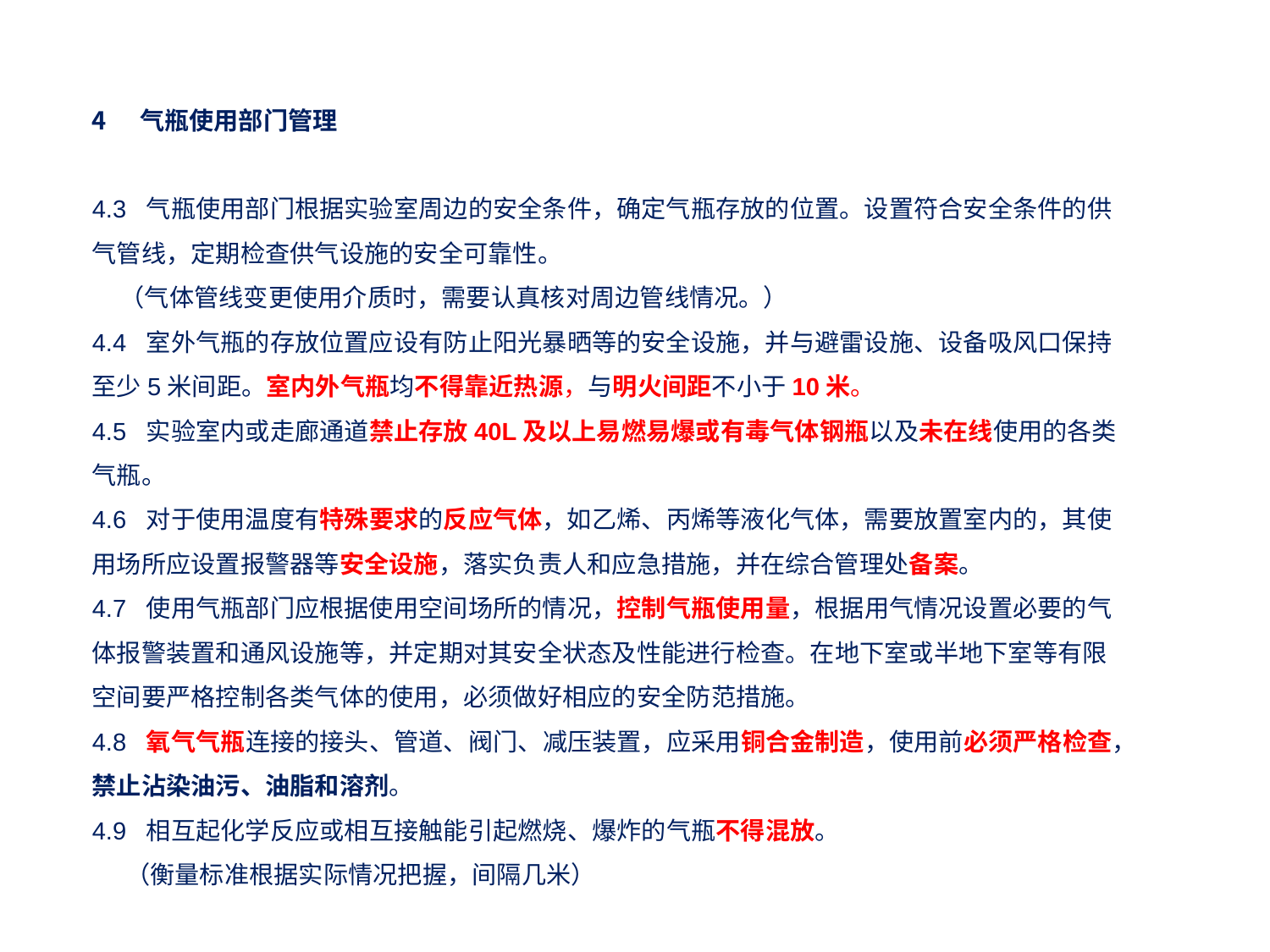

气瓶使用部门管理

4.3  气瓶使用部门根据实验室周边的安全条件，确定气瓶存放的位置。设置符合安全条件的供气管线，定期检查供气设施的安全可靠性。
    （气体管线变更使用介质时，需要认真核对周边管线情况。）
4.4  室外气瓶的存放位置应设有防止阳光暴晒等的安全设施，并与避雷设施、设备吸风口保持至少5米间距。室内外气瓶均不得靠近热源，与明火间距不小于10米。
4.5  实验室内或走廊通道禁止存放40L及以上易燃易爆或有毒气体钢瓶以及未在线使用的各类气瓶。
4.6  对于使用温度有特殊要求的反应气体，如乙烯、丙烯等液化气体，需要放置室内的，其使用场所应设置报警器等安全设施，落实负责人和应急措施，并在综合管理处备案。
4.7  使用气瓶部门应根据使用空间场所的情况，控制气瓶使用量，根据用气情况设置必要的气体报警装置和通风设施等，并定期对其安全状态及性能进行检查。在地下室或半地下室等有限空间要严格控制各类气体的使用，必须做好相应的安全防范措施。
4.8  氧气气瓶连接的接头、管道、阀门、减压装置，应采用铜合金制造，使用前必须严格检查，禁止沾染油污、油脂和溶剂。
4.9  相互起化学反应或相互接触能引起燃烧、爆炸的气瓶不得混放。
     （衡量标准根据实际情况把握，间隔几米）